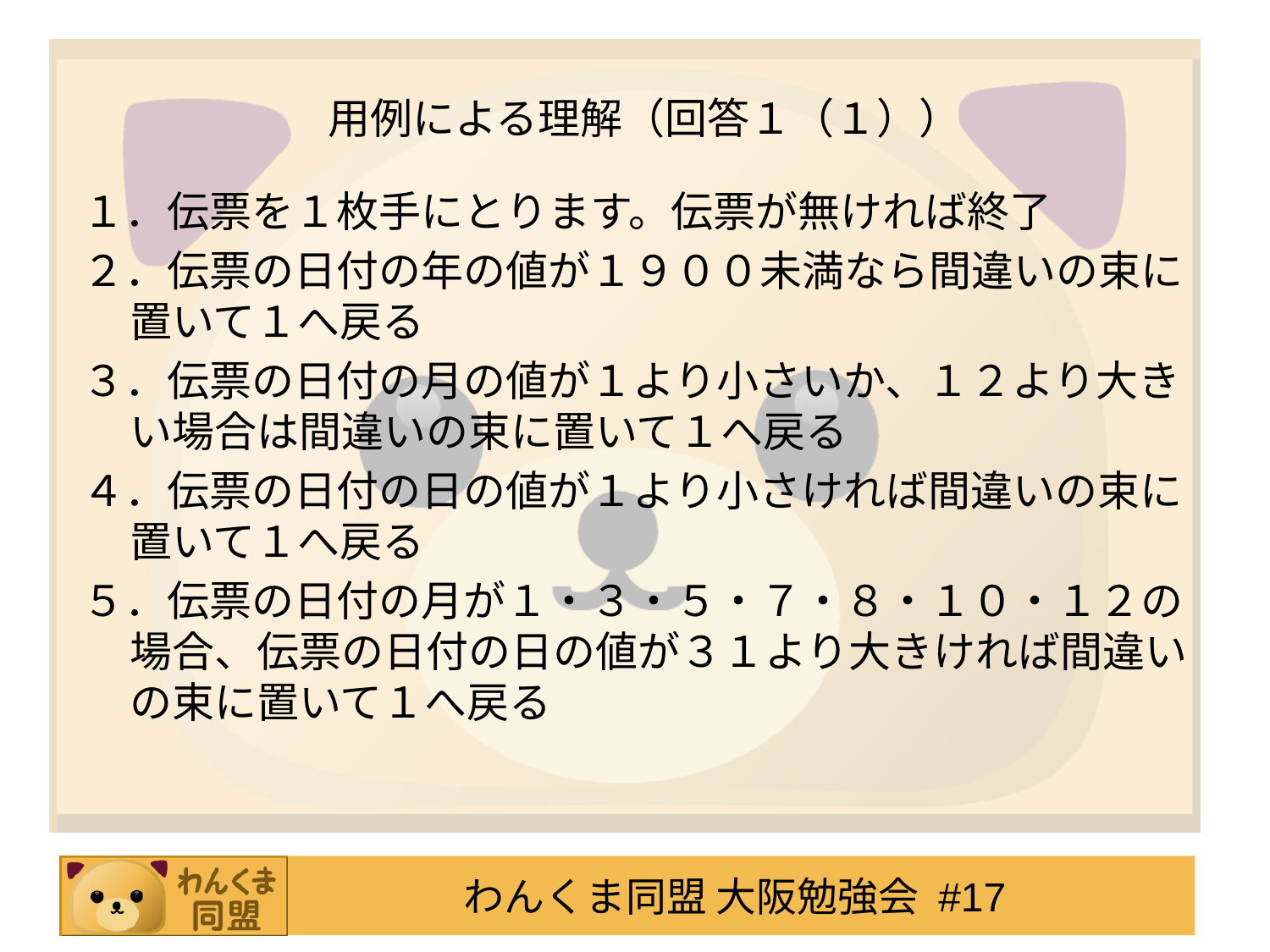

# 用例による理解（回答１（１））
１．伝票を１枚手にとります。伝票が無ければ終了
２．伝票の日付の年の値が１９００未満なら間違いの束に置いて１へ戻る
３．伝票の日付の月の値が１より小さいか、１２より大きい場合は間違いの束に置いて１へ戻る
４．伝票の日付の日の値が１より小さければ間違いの束に置いて１へ戻る
５．伝票の日付の月が１・３・５・７・８・１０・１２の場合、伝票の日付の日の値が３１より大きければ間違いの束に置いて１へ戻る